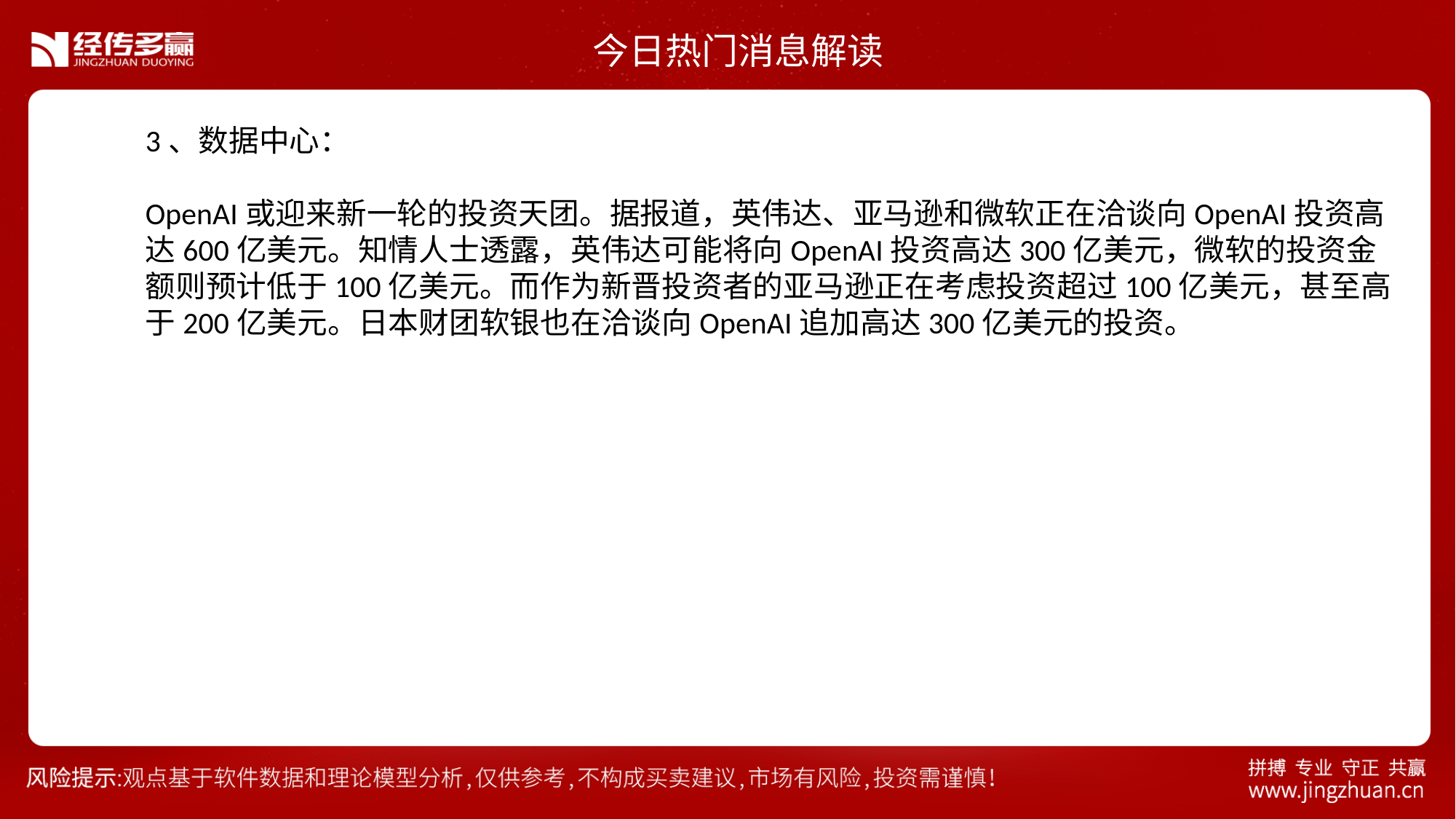

今日热门消息解读
3、数据中心：

OpenAI或迎来新一轮的投资天团。据报道，英伟达、亚马逊和微软正在洽谈向OpenAI投资高达600亿美元。知情人士透露，英伟达可能将向OpenAI投资高达300亿美元，微软的投资金额则预计低于100亿美元。而作为新晋投资者的亚马逊正在考虑投资超过100亿美元，甚至高于200亿美元。日本财团软银也在洽谈向OpenAI追加高达300亿美元的投资。